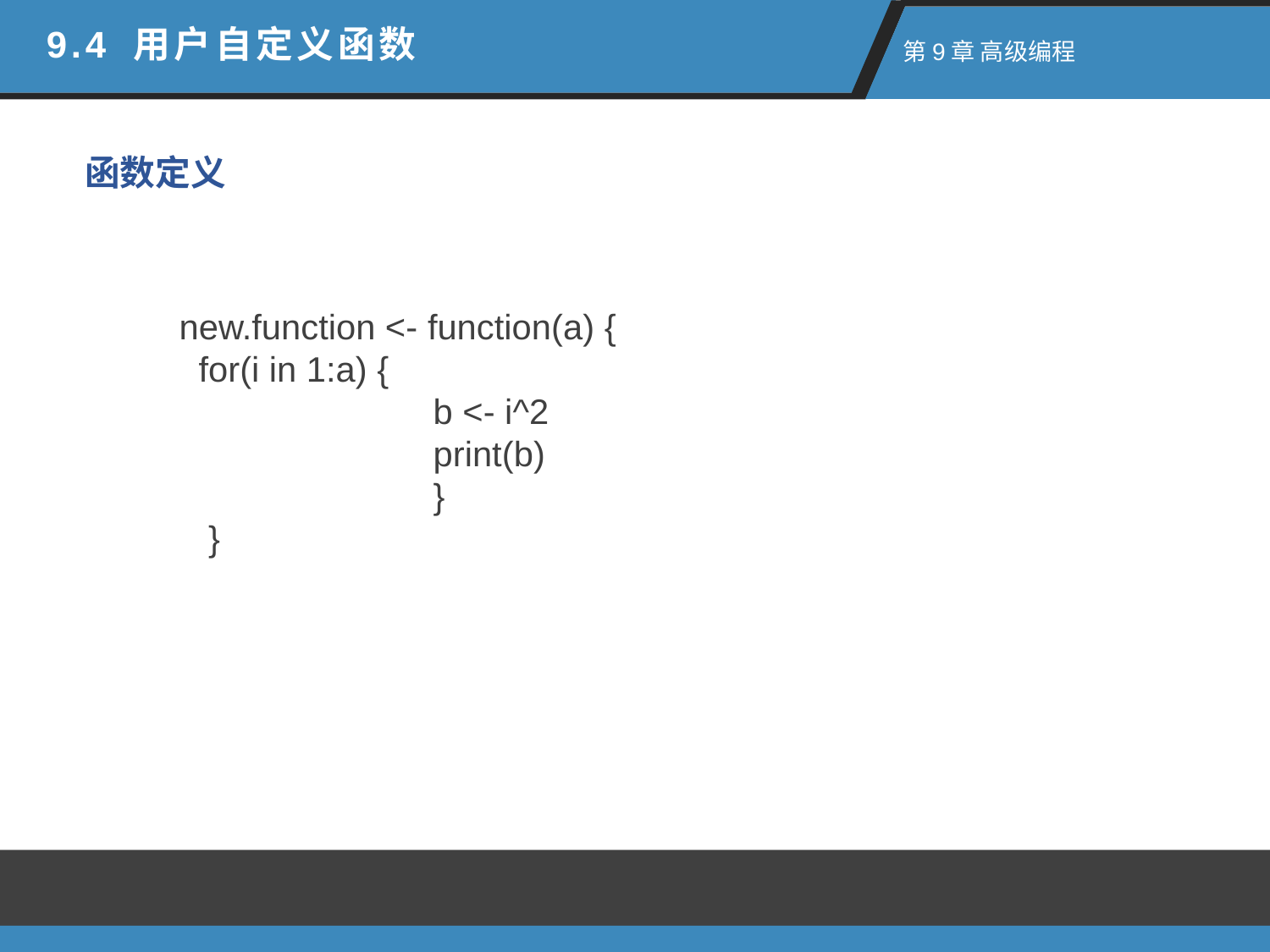

9.4 用户自定义函数
  第9章 高级编程
函数定义

new.function <- function(a) {
  for(i in 1:a) {
		b <- i^2
		print(b)
		}
   }